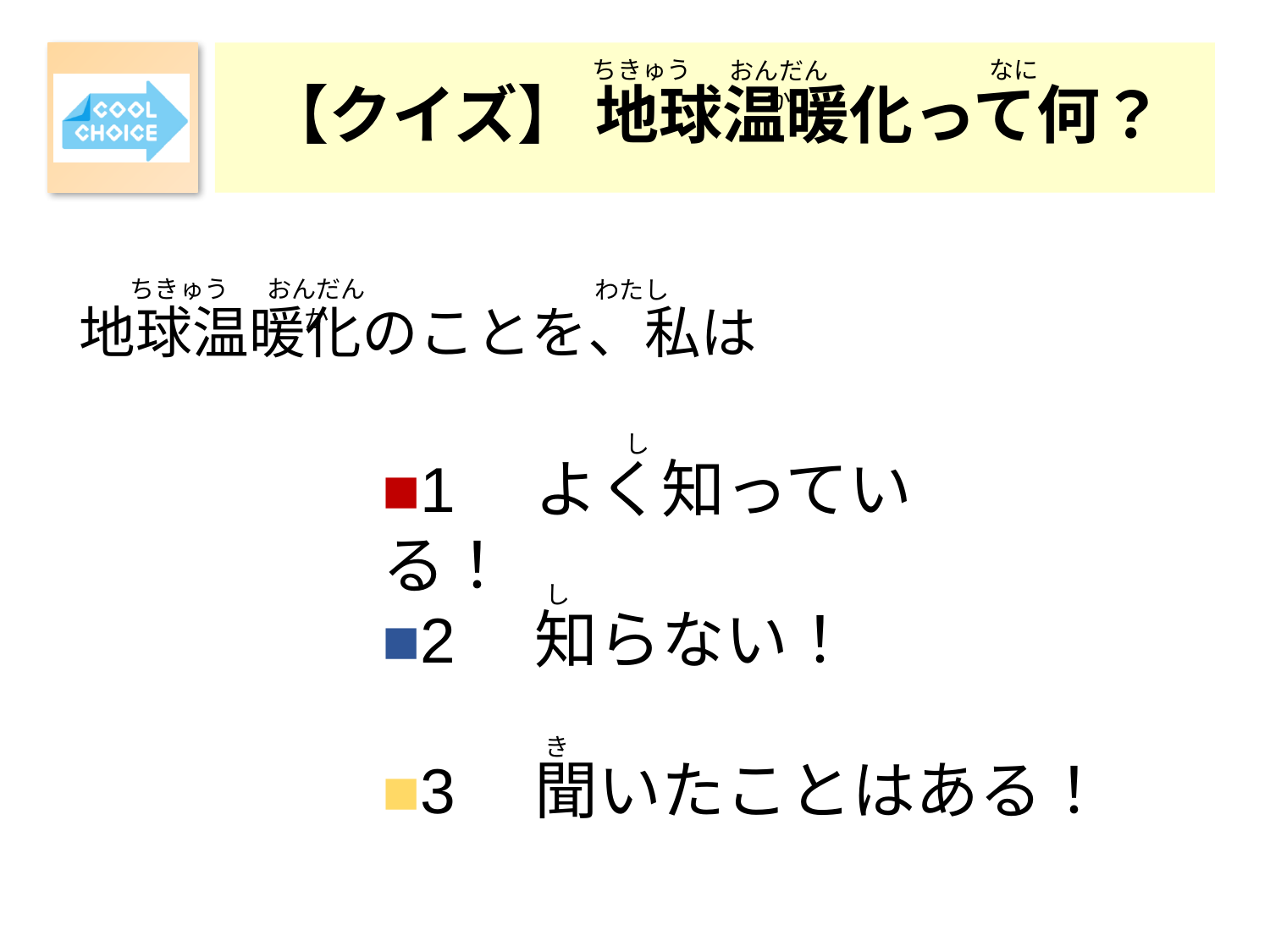

# 【クイズ】 地球温暖化って何？
ちきゅう
なに
おんだんか
ちきゅう
おんだんか
わたし
地球温暖化のことを、私は
し
■1　よく知っている！
し
■2　知らない！
き
■3　聞いたことはある！